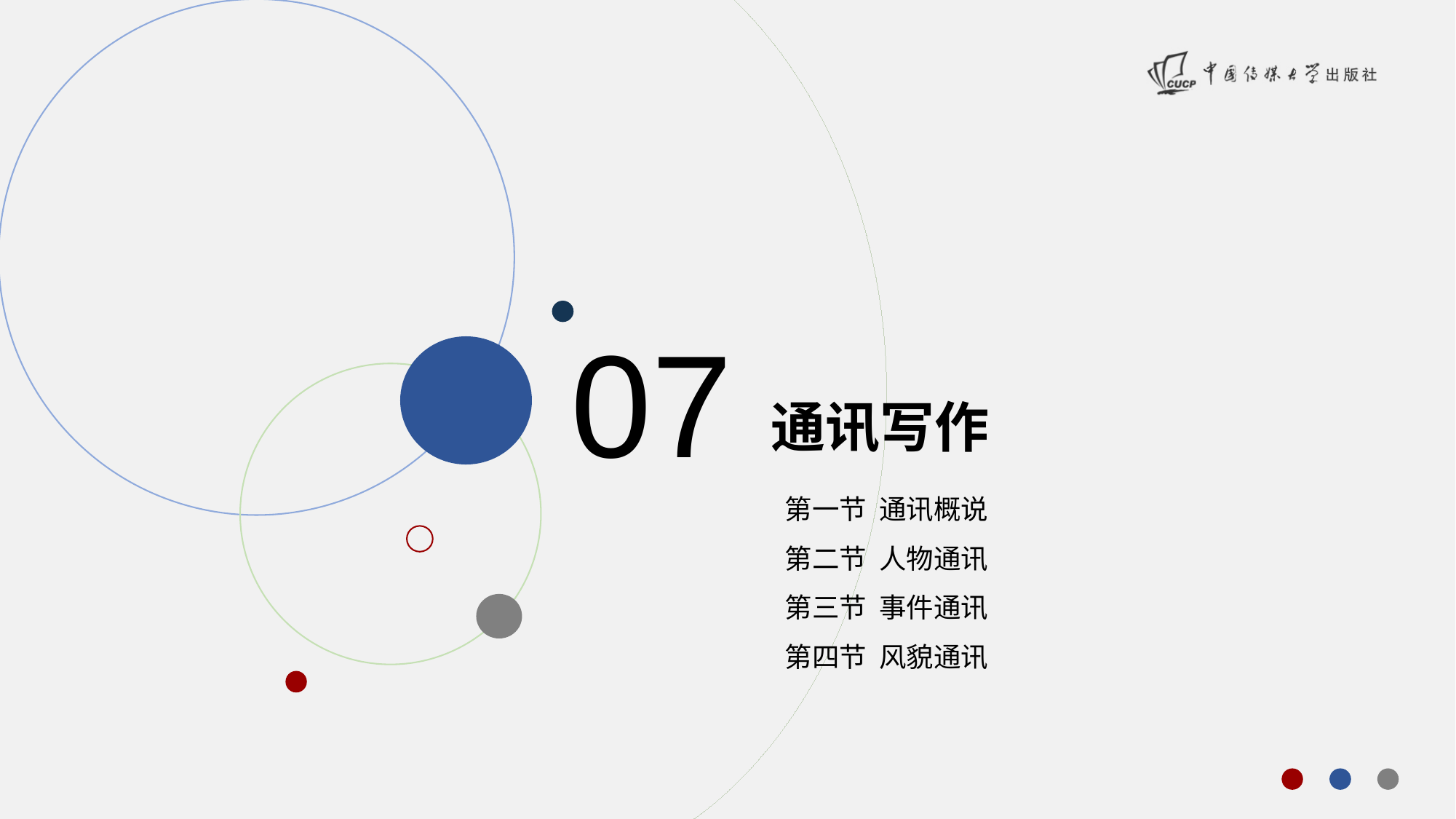

07

通讯写作
第一节  通讯概说
第二节  人物通讯
第三节  事件通讯
第四节  风貌通讯